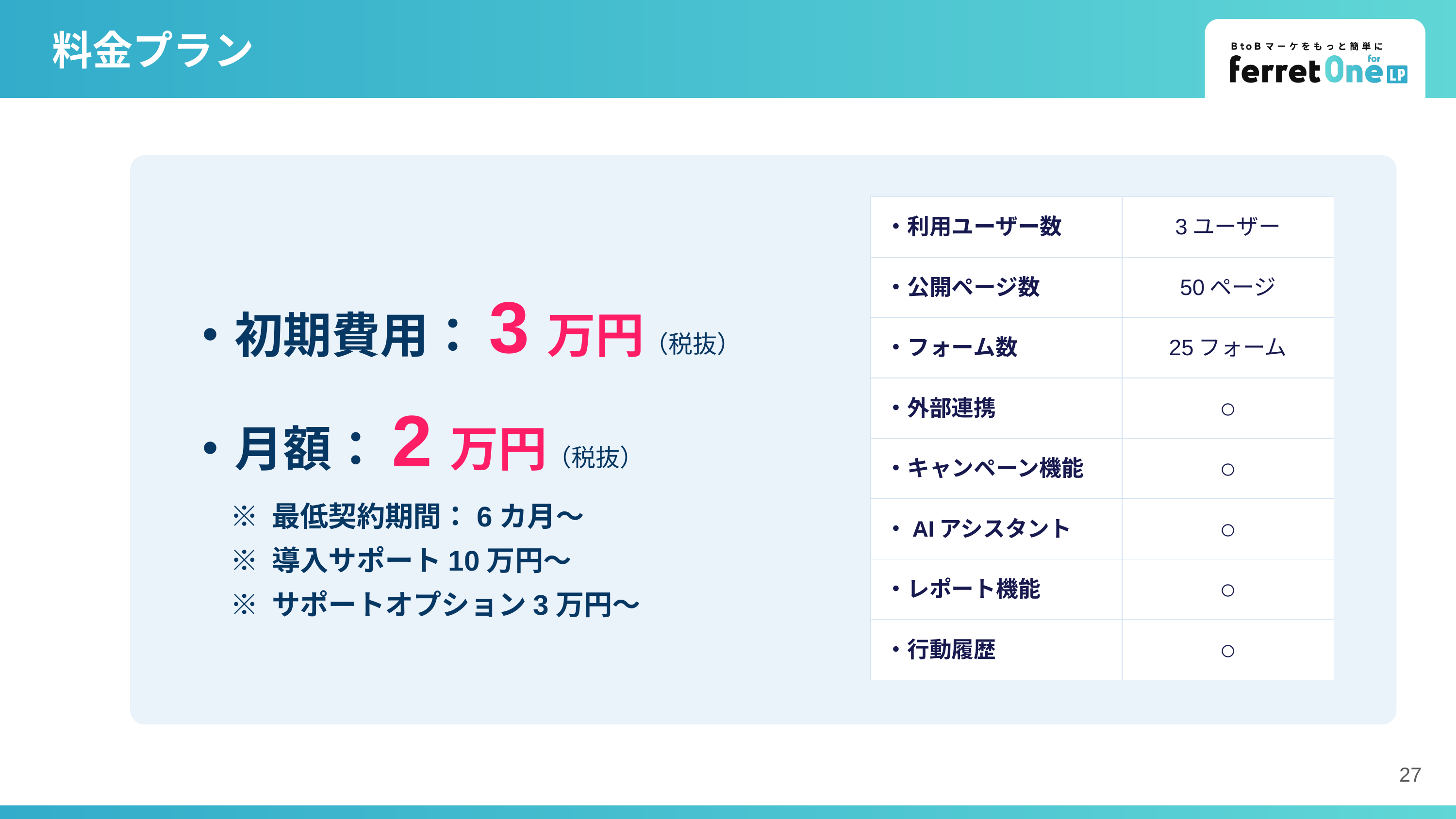

# 料金プラン

| ・利用ユーザー数 | 3ユーザー |
| --- | --- |
| ・公開ページ数 | 50ページ |
| ・フォーム数 | 25フォーム |
| ・外部連携 | ⚪︎ |
| ・キャンペーン機能 | ⚪︎ |
| ・AIアシスタント | ⚪︎ |
| ・レポート機能 | ⚪︎ |
| ・行動履歴 | ⚪︎ |
・初期費用：3万円（税抜）
・月額：2万円（税抜）
※ 最低契約期間：6カ月〜
※ 導入サポート10万円〜
※ サポートオプション3万円〜
27